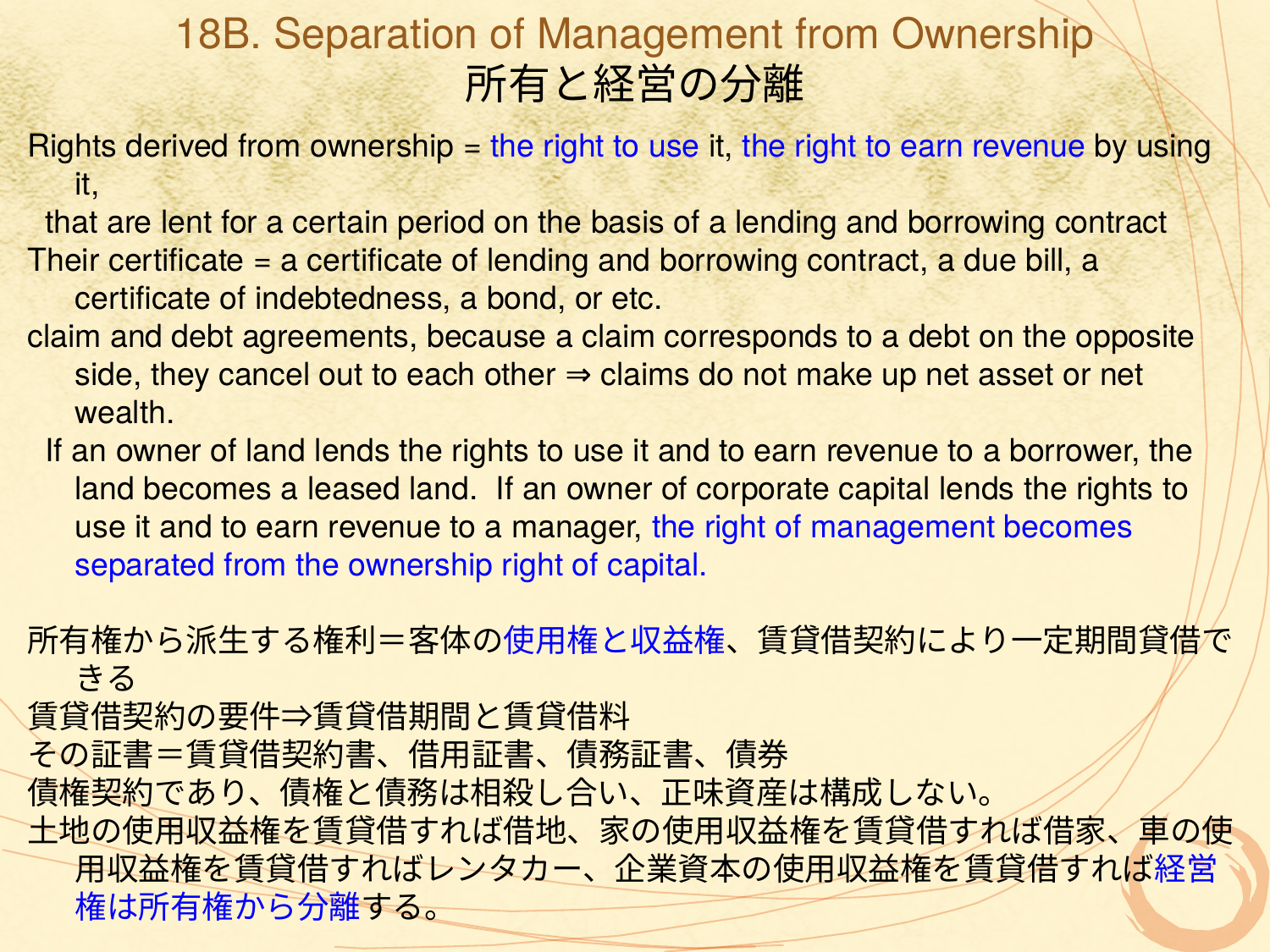

18B. Separation of Management from Ownership
所有と経営の分離
Rights derived from ownership = the right to use it, the right to earn revenue by using it,
  that are lent for a certain period on the basis of a lending and borrowing contract
Their certificate = a certificate of lending and borrowing contract, a due bill, a certificate of indebtedness, a bond, or etc.
claim and debt agreements, because a claim corresponds to a debt on the opposite side, they cancel out to each other ⇒ claims do not make up net asset or net wealth.
  If an owner of land lends the rights to use it and to earn revenue to a borrower, the land becomes a leased land.  If an owner of corporate capital lends the rights to use it and to earn revenue to a manager, the right of management becomes separated from the ownership right of capital.

所有権から派生する権利＝客体の使用権と収益権、賃貸借契約により一定期間貸借できる
賃貸借契約の要件⇒賃貸借期間と賃貸借料
その証書＝賃貸借契約書、借用証書、債務証書、債券
債権契約であり、債権と債務は相殺し合い、正味資産は構成しない。
土地の使用収益権を賃貸借すれば借地、家の使用収益権を賃貸借すれば借家、車の使用収益権を賃貸借すればレンタカー、企業資本の使用収益権を賃貸借すれば経営権は所有権から分離する。